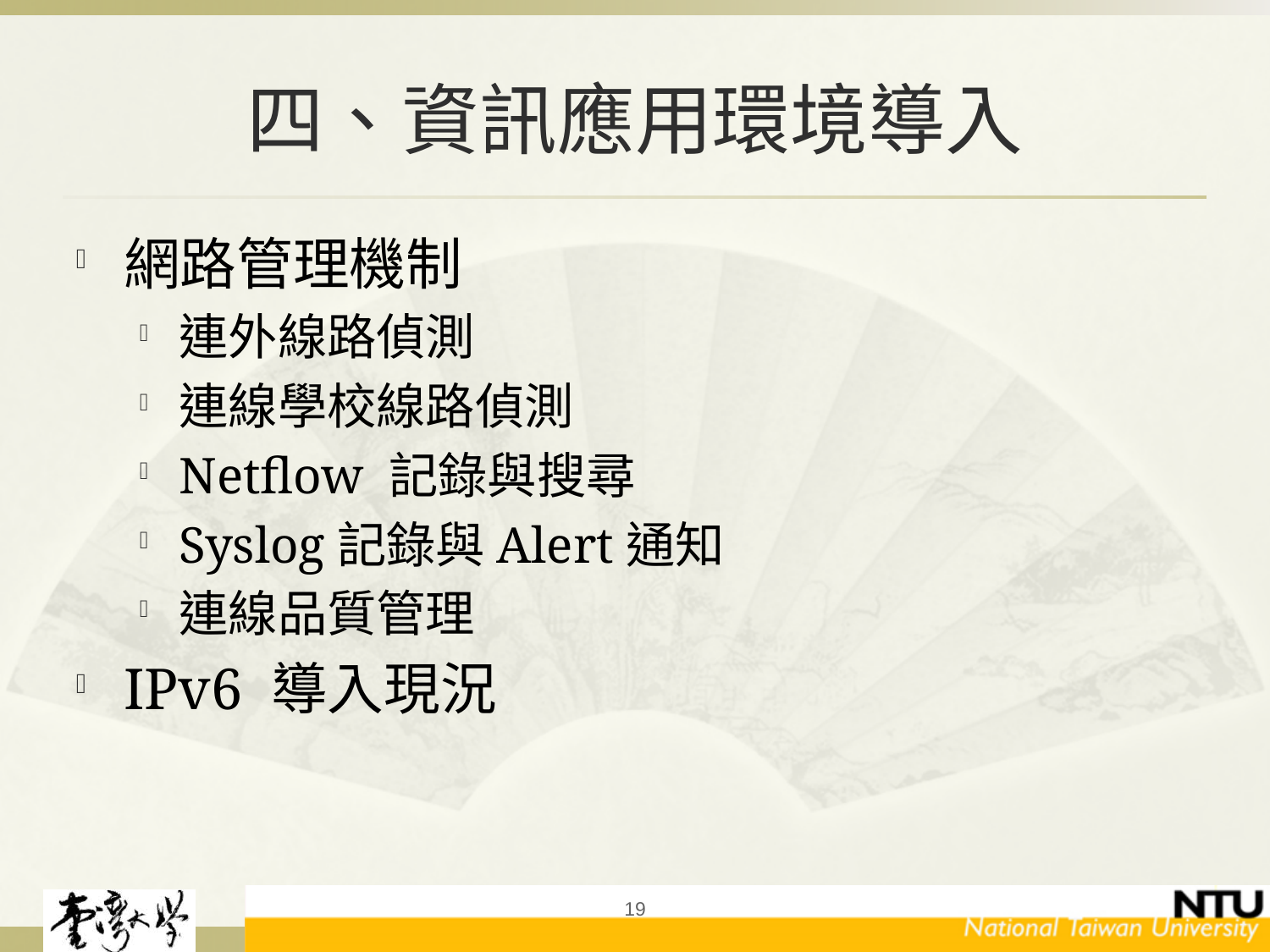

# 四、資訊應用環境導入
網路管理機制
連外線路偵測
連線學校線路偵測
Netflow 記錄與搜尋
Syslog記錄與Alert通知
連線品質管理
IPv6 導入現況
19